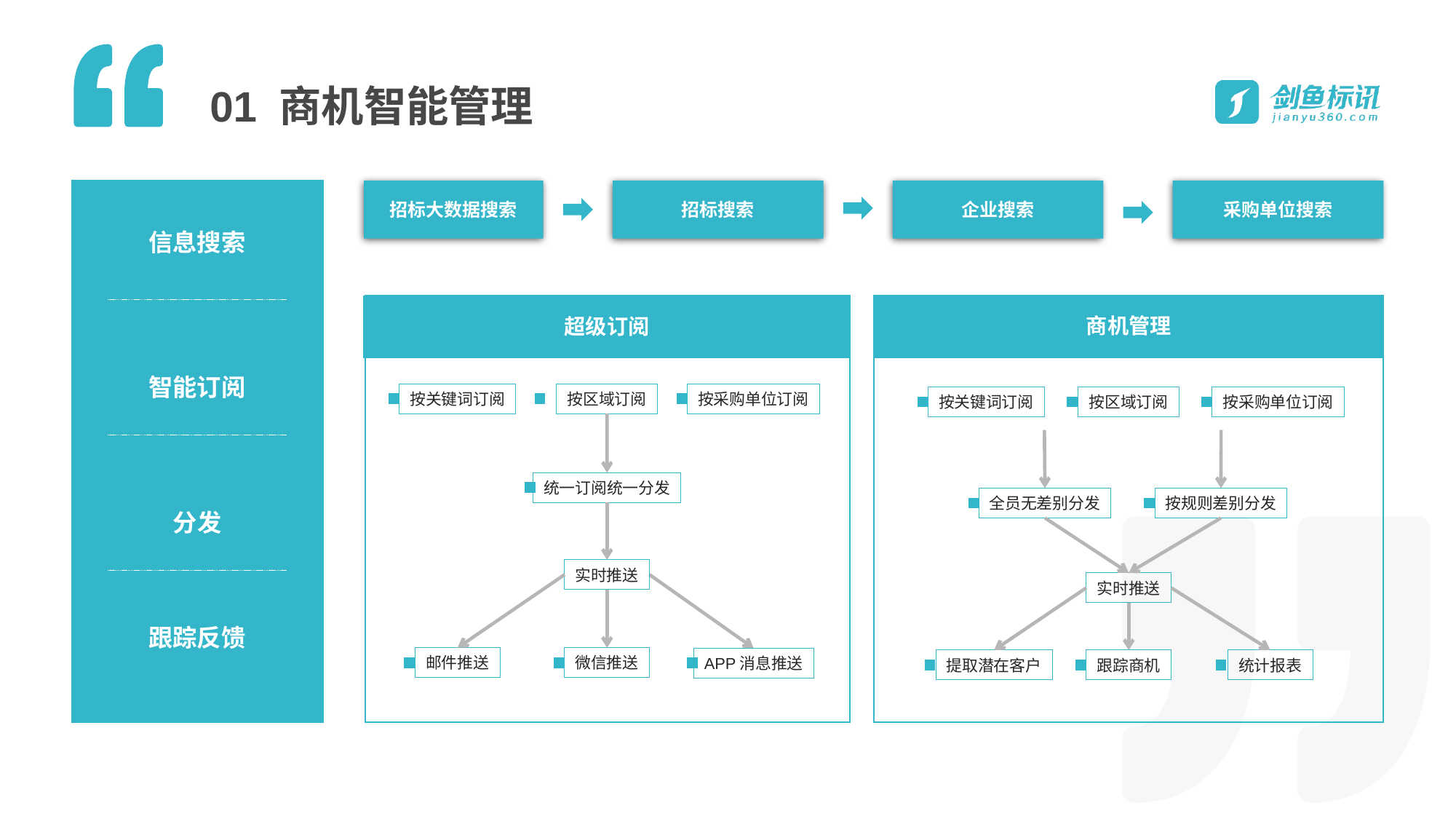

01 商机智能管理

招标大数据搜索
招标搜索
企业搜索
采购单位搜索

信息搜索

商机管理
超级订阅
智能订阅
按关键词订阅
按区域订阅
按采购单位订阅
按关键词订阅
按区域订阅
按采购单位订阅

统一订阅统一分发
分发

全员无差别分发
按规则差别分发

实时推送
实时推送
跟踪反馈
邮件推送
微信推送
APP消息推送
提取潜在客户
跟踪商机
统计报表